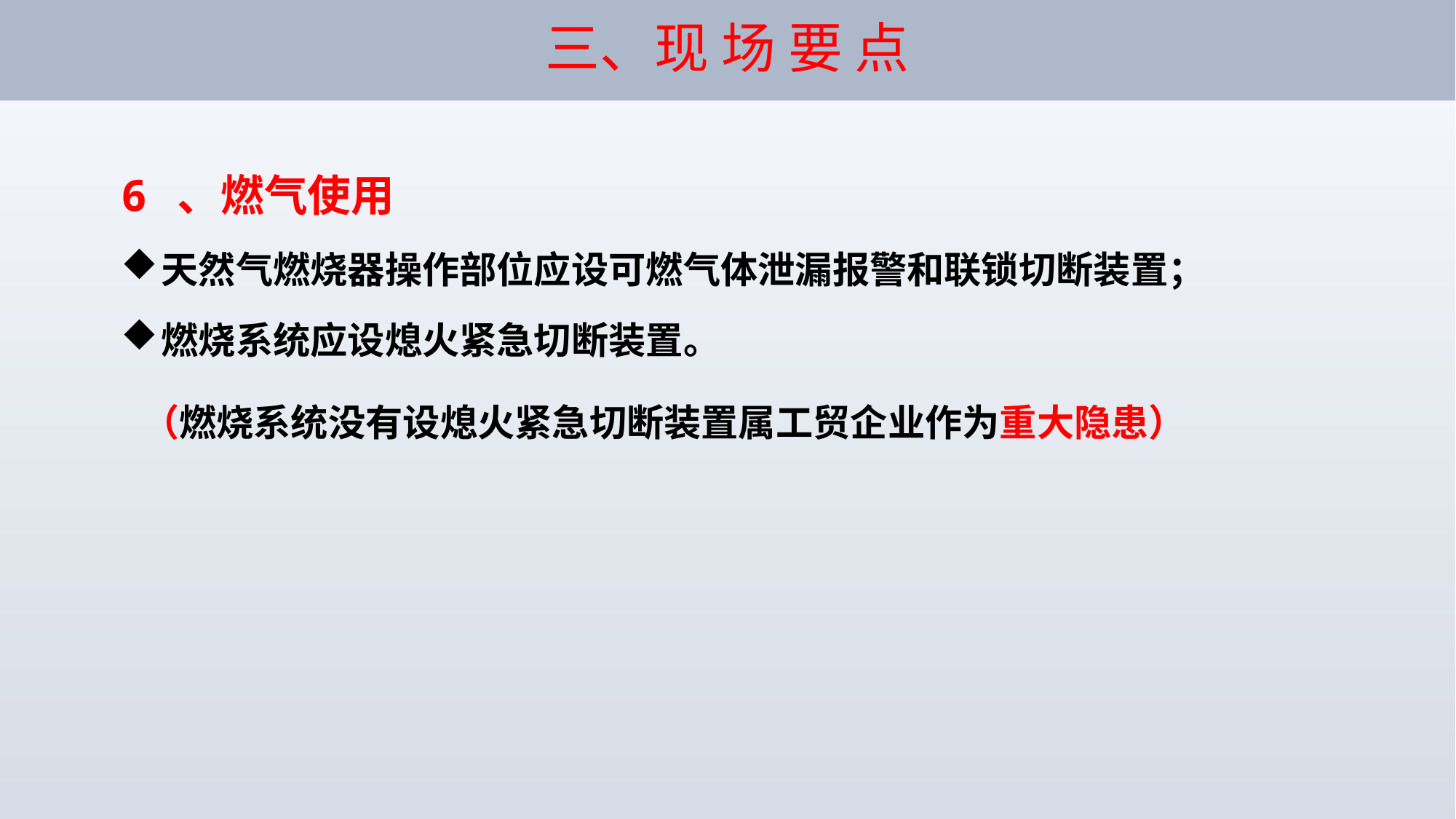

# 三、现 场 要 点
6 、燃气使用
 天然气燃烧器操作部位应设可燃气体泄漏报警和联锁切断装置；
 燃烧系统应设熄火紧急切断装置。
  （燃烧系统没有设熄火紧急切断装置属工贸企业作为重大隐患）